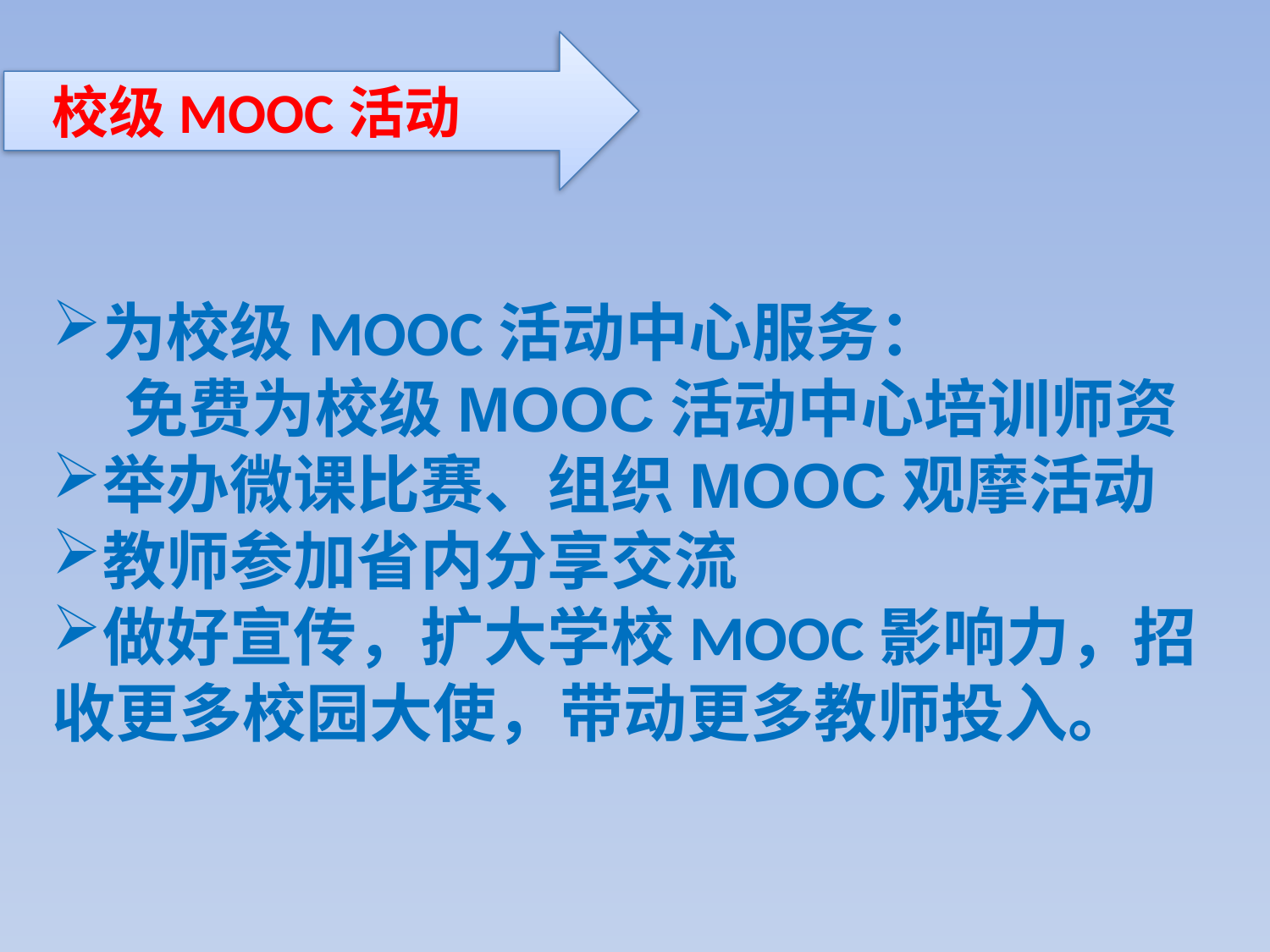

校级MOOC活动
为校级MOOC活动中心服务：
    免费为校级MOOC活动中心培训师资
举办微课比赛、组织MOOC观摩活动
教师参加省内分享交流
做好宣传，扩大学校MOOC影响力，招收更多校园大使，带动更多教师投入。